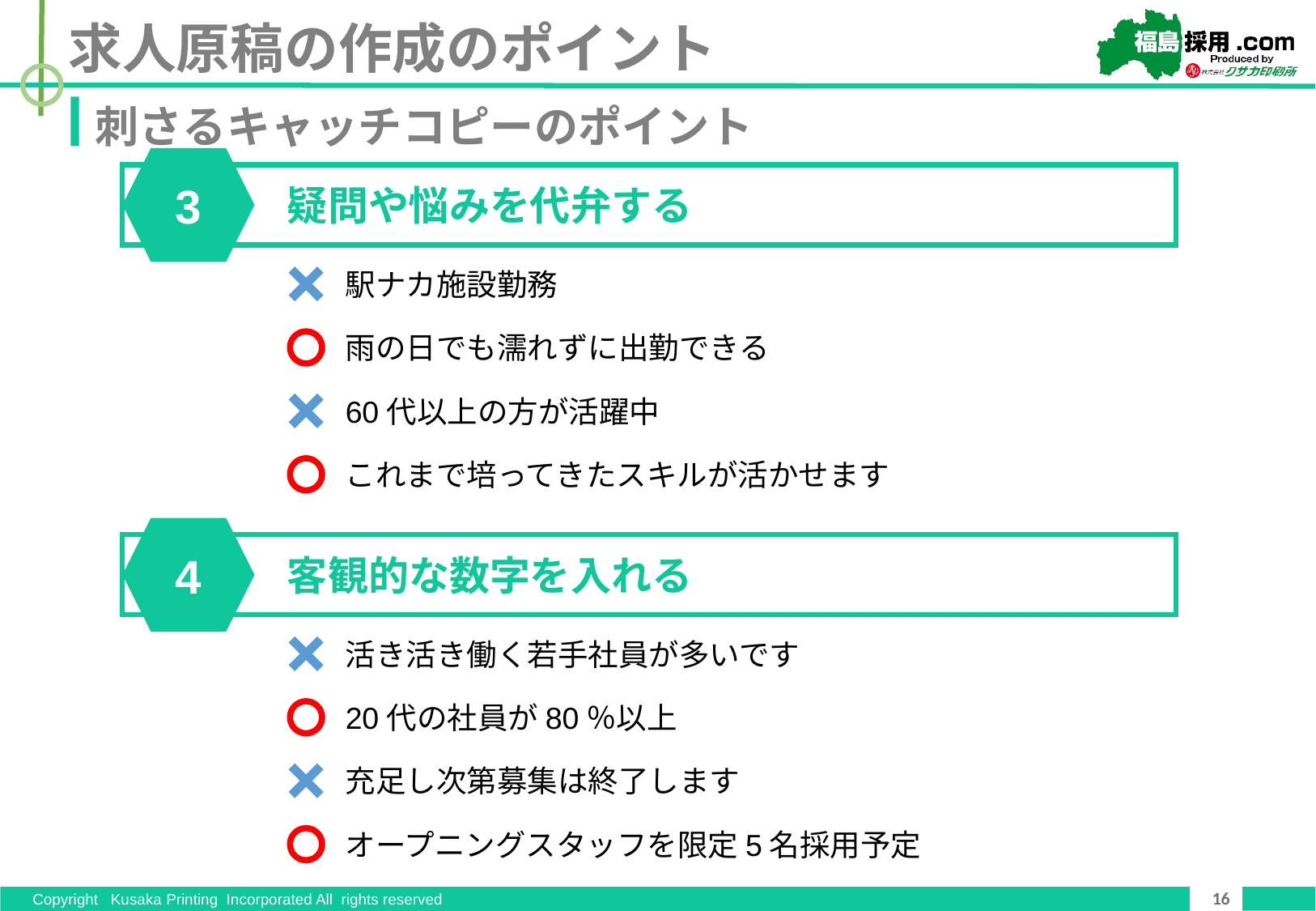

求人原稿の作成のポイント
刺さるキャッチコピーのポイント
3

疑問や悩みを代弁する

駅ナカ施設勤務
雨の日でも濡れずに出勤できる

60代以上の方が活躍中
これまで培ってきたスキルが活かせます

4

客観的な数字を入れる

活き活き働く若手社員が多いです
20代の社員が80％以上

充足し次第募集は終了します
オープニングスタッフを限定5名採用予定